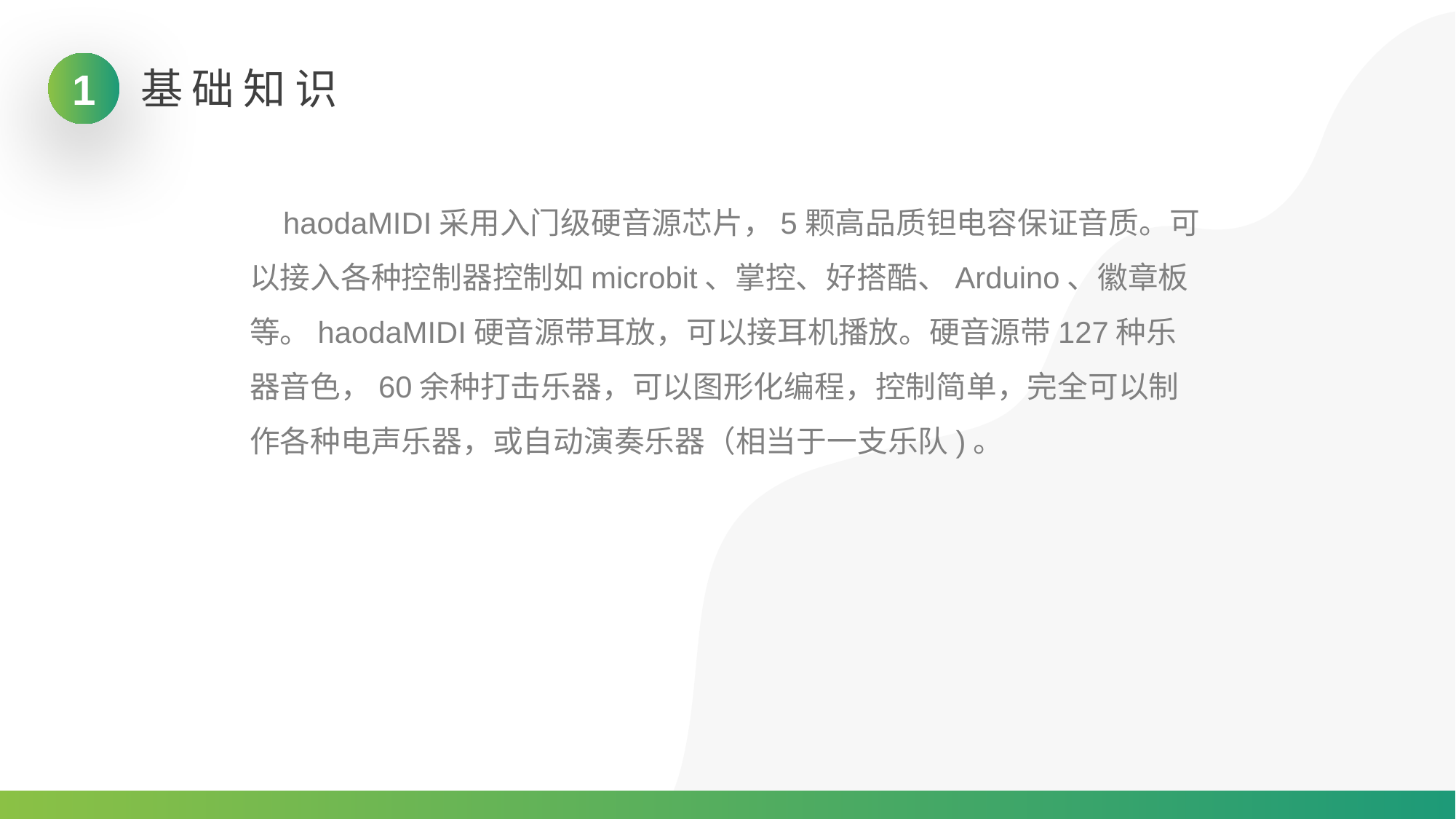

1
基础知识
    haodaMIDI采用入门级硬音源芯片，5颗高品质钽电容保证音质。可以接入各种控制器控制如microbit、掌控、好搭酷、Arduino、徽章板等。haodaMIDI硬音源带耳放，可以接耳机播放。硬音源带127种乐器音色，60余种打击乐器，可以图形化编程，控制简单，完全可以制作各种电声乐器，或自动演奏乐器（相当于一支乐队)。

02